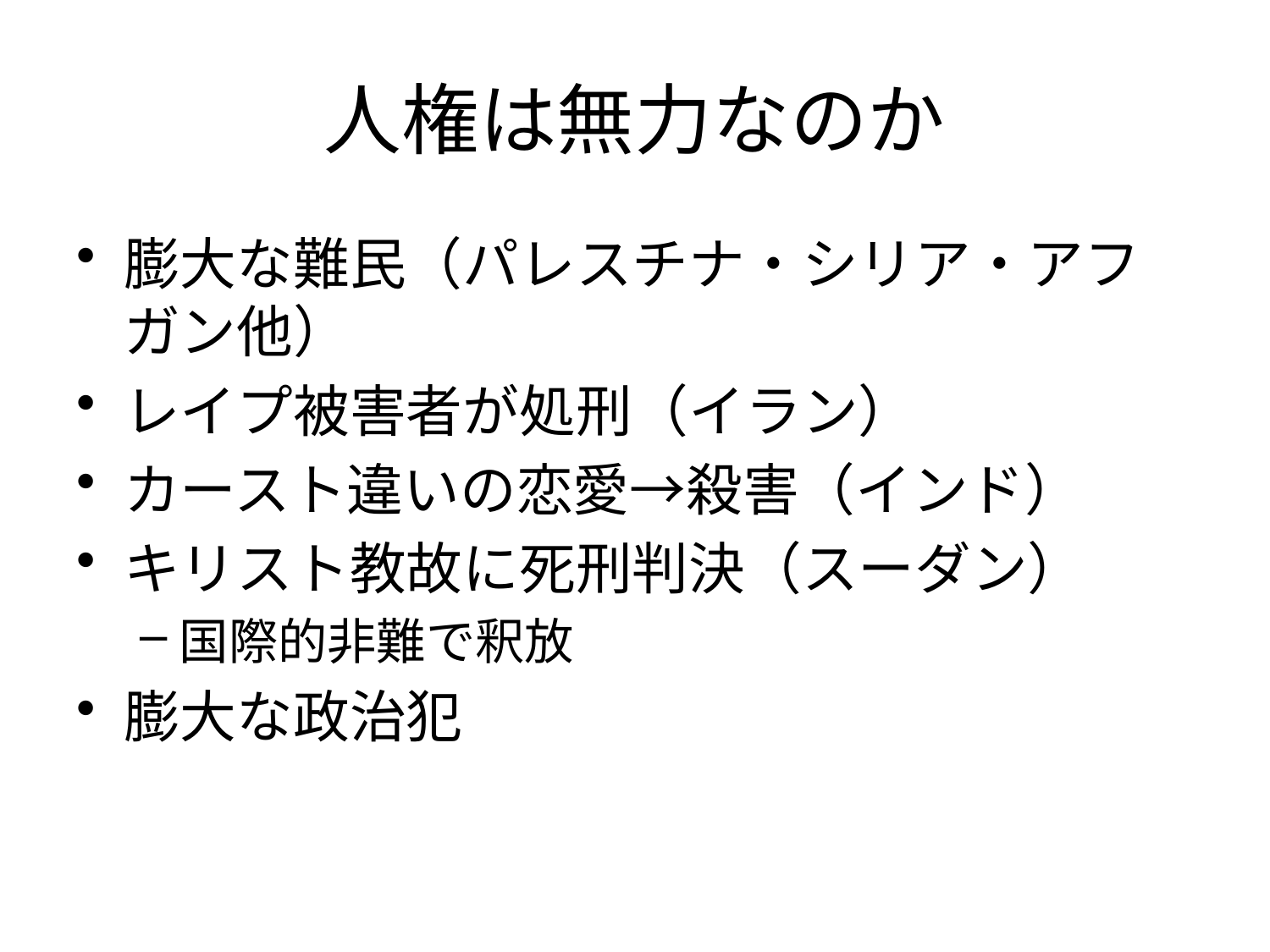

# 人権は無力なのか
膨大な難民（パレスチナ・シリア・アフガン他）
レイプ被害者が処刑（イラン）
カースト違いの恋愛→殺害（インド）
キリスト教故に死刑判決（スーダン）
国際的非難で釈放
膨大な政治犯